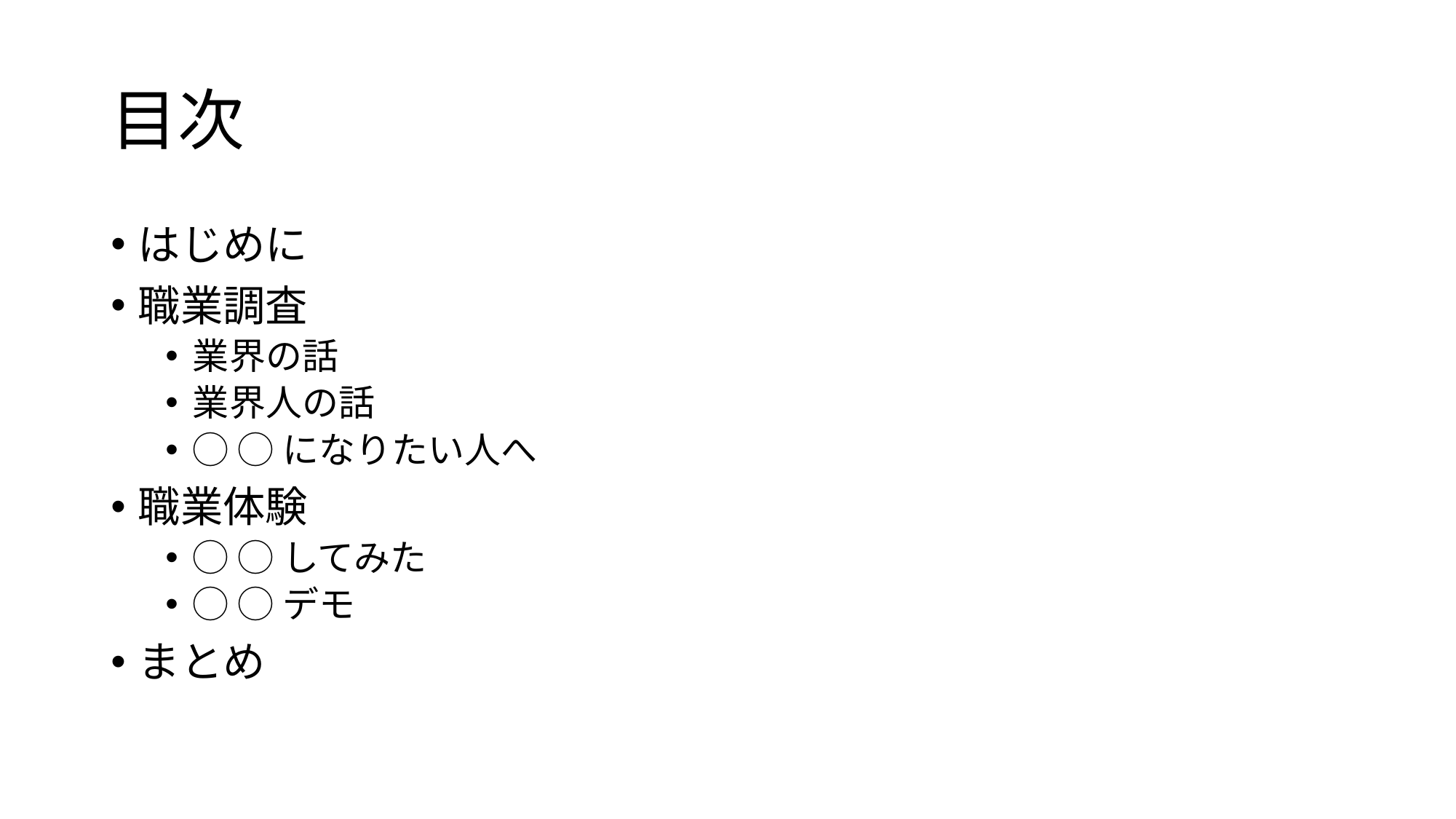

# 目次
はじめに
職業調査
業界の話
業界人の話
◯ ◯になりたい人へ
職業体験
◯ ◯してみた
◯ ◯デモ
まとめ